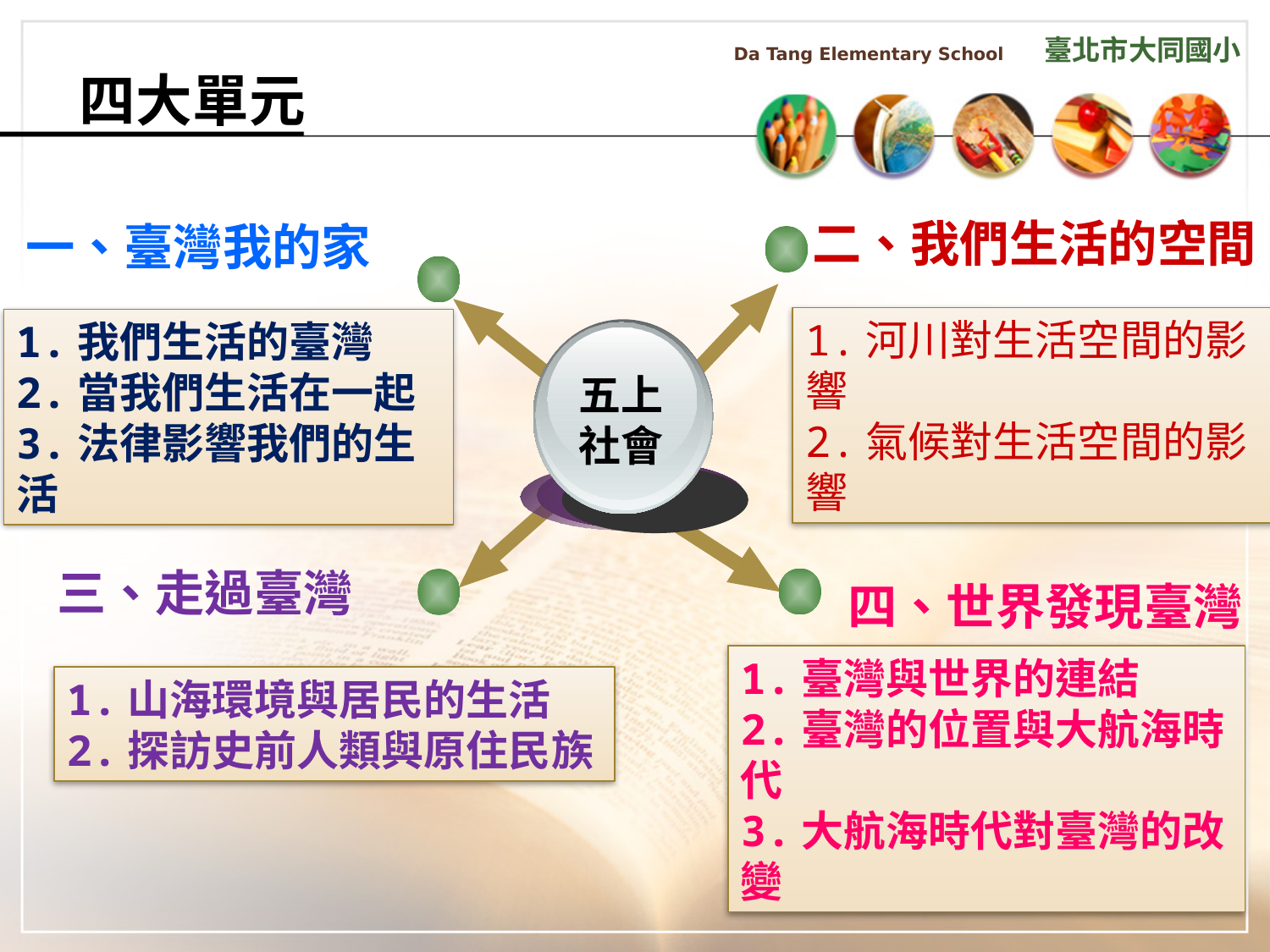

臺北市大同國小
Da Tang Elementary School
# 四大單元
二、我們生活的空間
一、臺灣我的家

1.河川對生活空間的影響
2.氣候對生活空間的影響
1.我們生活的臺灣
2.當我們生活在一起
3.法律影響我們的生活

五上社會

三、走過臺灣

四、世界發現臺灣
1.臺灣與世界的連結
2.臺灣的位置與大航海時代
3.大航海時代對臺灣的改變
1.山海環境與居民的生活
2.探訪史前人類與原住民族